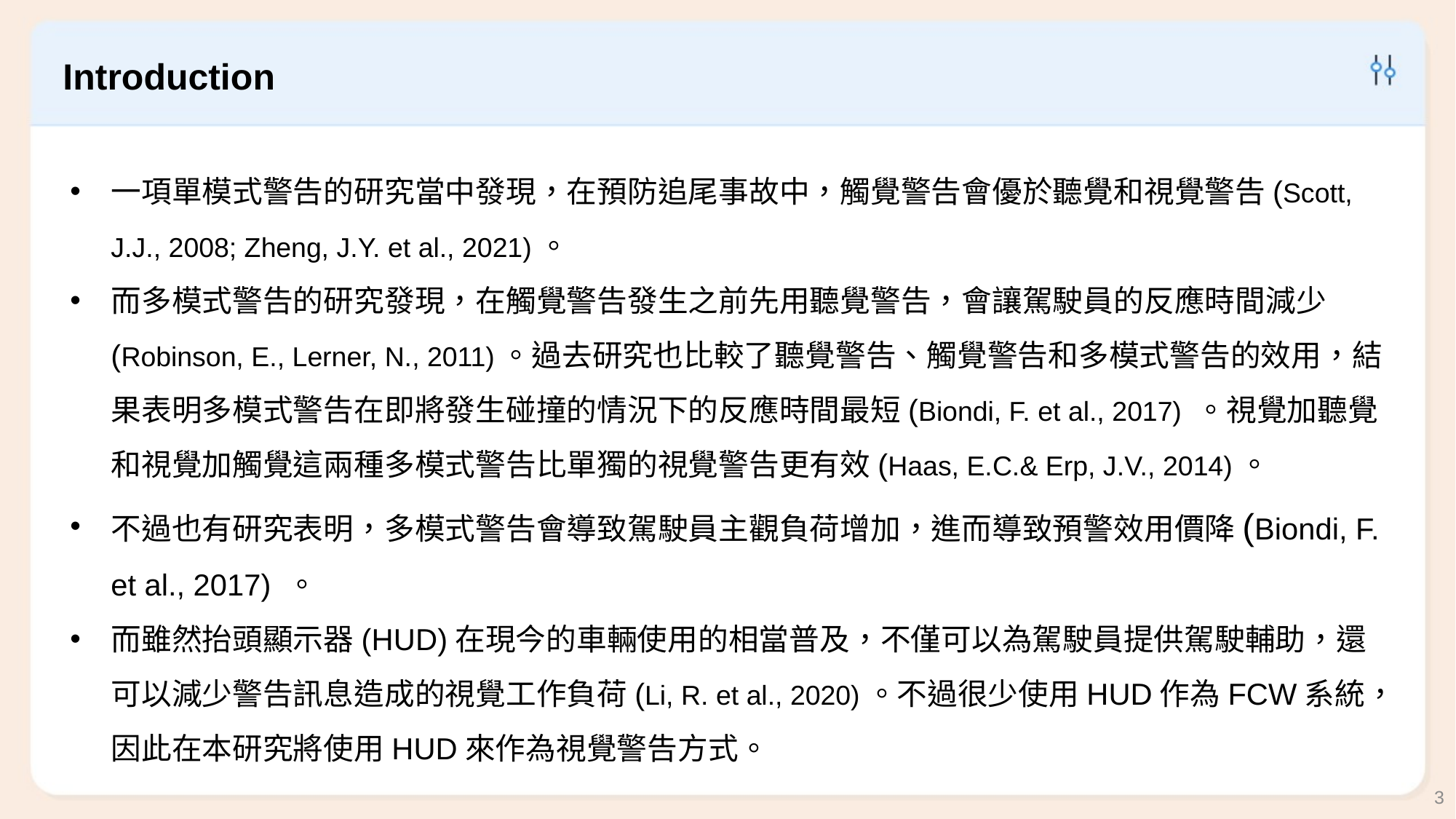

Introduction
一項單模式警告的研究當中發現，在預防追尾事故中，觸覺警告會優於聽覺和視覺警告(Scott, J.J., 2008; Zheng, J.Y. et al., 2021)。
而多模式警告的研究發現，在觸覺警告發生之前先用聽覺警告，會讓駕駛員的反應時間減少(Robinson, E., Lerner, N., 2011)。過去研究也比較了聽覺警告、觸覺警告和多模式警告的效用，結果表明多模式警告在即將發生碰撞的情況下的反應時間最短(Biondi, F. et al., 2017) 。視覺加聽覺和視覺加觸覺這兩種多模式警告比單獨的視覺警告更有效(Haas, E.C.& Erp, J.V., 2014)。
不過也有研究表明，多模式警告會導致駕駛員主觀負荷增加，進而導致預警效用價降(Biondi, F. et al., 2017) 。
而雖然抬頭顯示器(HUD)在現今的車輛使用的相當普及，不僅可以為駕駛員提供駕駛輔助，還可以減少警告訊息造成的視覺工作負荷(Li, R. et al., 2020)。不過很少使用HUD作為FCW系統，因此在本研究將使用HUD來作為視覺警告方式。
3